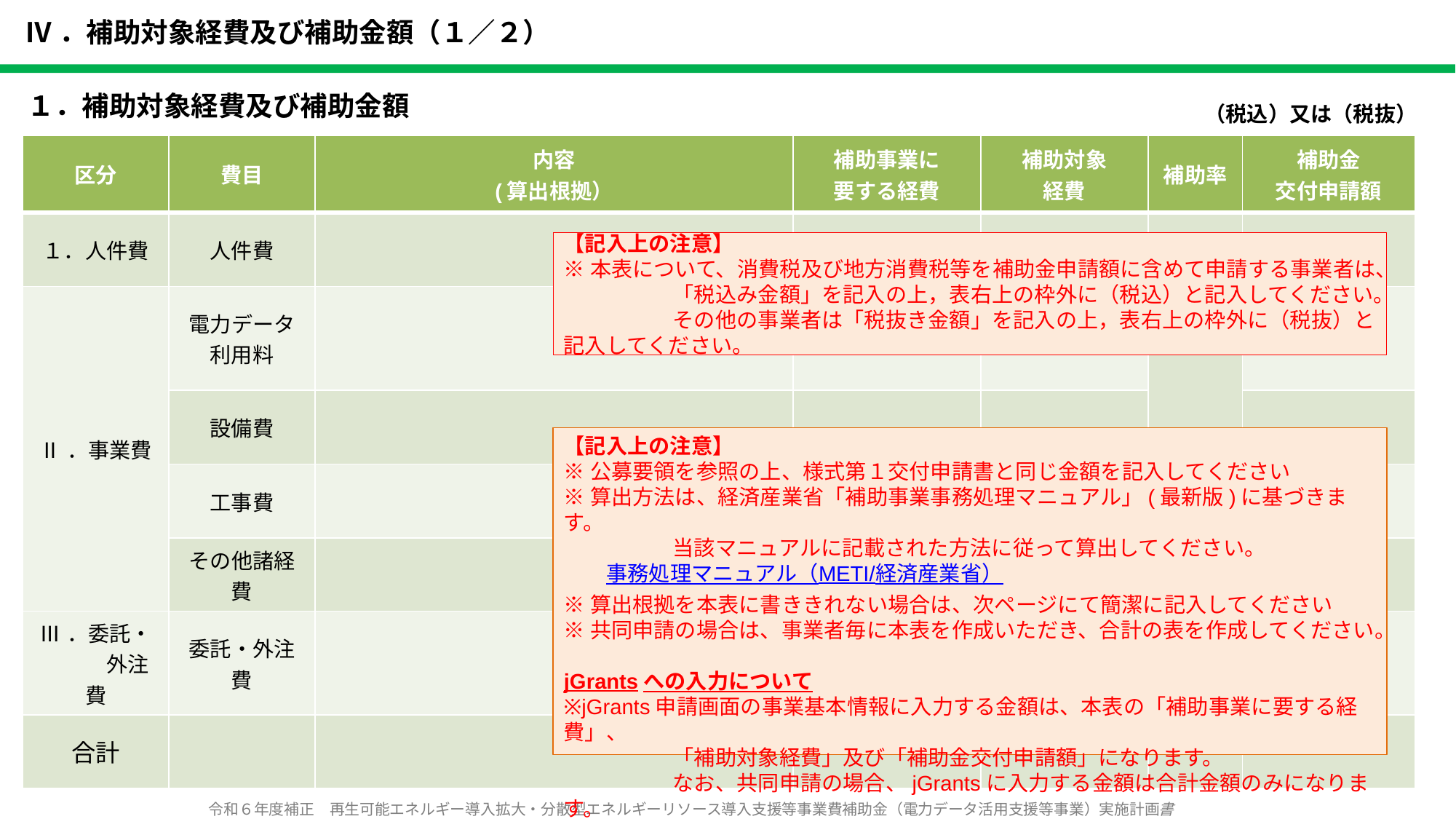

# Ⅳ．補助対象経費及び補助金額（１／２）
１．補助対象経費及び補助金額
（税込）又は（税抜）
| 区分 | 費目 | 内容 (算出根拠） | 補助事業に 要する経費 | 補助対象 経費 | 補助率 | 補助金 交付申請額 |
| --- | --- | --- | --- | --- | --- | --- |
| １．人件費 | 人件費 |  |  |  |  |  |
| Ⅱ．事業費 | 電力データ 利用料 |  |  |  |  |  |
|  | 設備費 |  |  |  |  |  |
|  | 工事費 |  |  |  |  |  |
|  | その他諸経費 |  |  |  |  |  |
| Ⅲ．委託・ 　　　外注費 | 委託・外注費 |  |  |  |  |  |
| 合計 |  |  |  |  |  |  |
【記入上の注意】
※本表について、消費税及び地方消費税等を補助金申請額に含めて申請する事業者は、
	「税込み金額」を記入の上，表右上の枠外に（税込）と記入してください。
	その他の事業者は「税抜き金額」を記入の上，表右上の枠外に（税抜）と記入してください。
【記入上の注意】
※公募要領を参照の上、様式第１交付申請書と同じ金額を記入してください
※算出方法は、経済産業省「補助事業事務処理マニュアル」(最新版)に基づきます。
	当該マニュアルに記載された方法に従って算出してください。
　　事務処理マニュアル（METI/経済産業省）
※算出根拠を本表に書ききれない場合は、次ページにて簡潔に記入してください
※共同申請の場合は、事業者毎に本表を作成いただき、合計の表を作成してください。

jGrantsへの入力について
※jGrants申請画面の事業基本情報に入力する金額は、本表の「補助事業に要する経費」、
	「補助対象経費」及び「補助金交付申請額」になります。
	なお、共同申請の場合、jGrantsに入力する金額は合計金額のみになります。